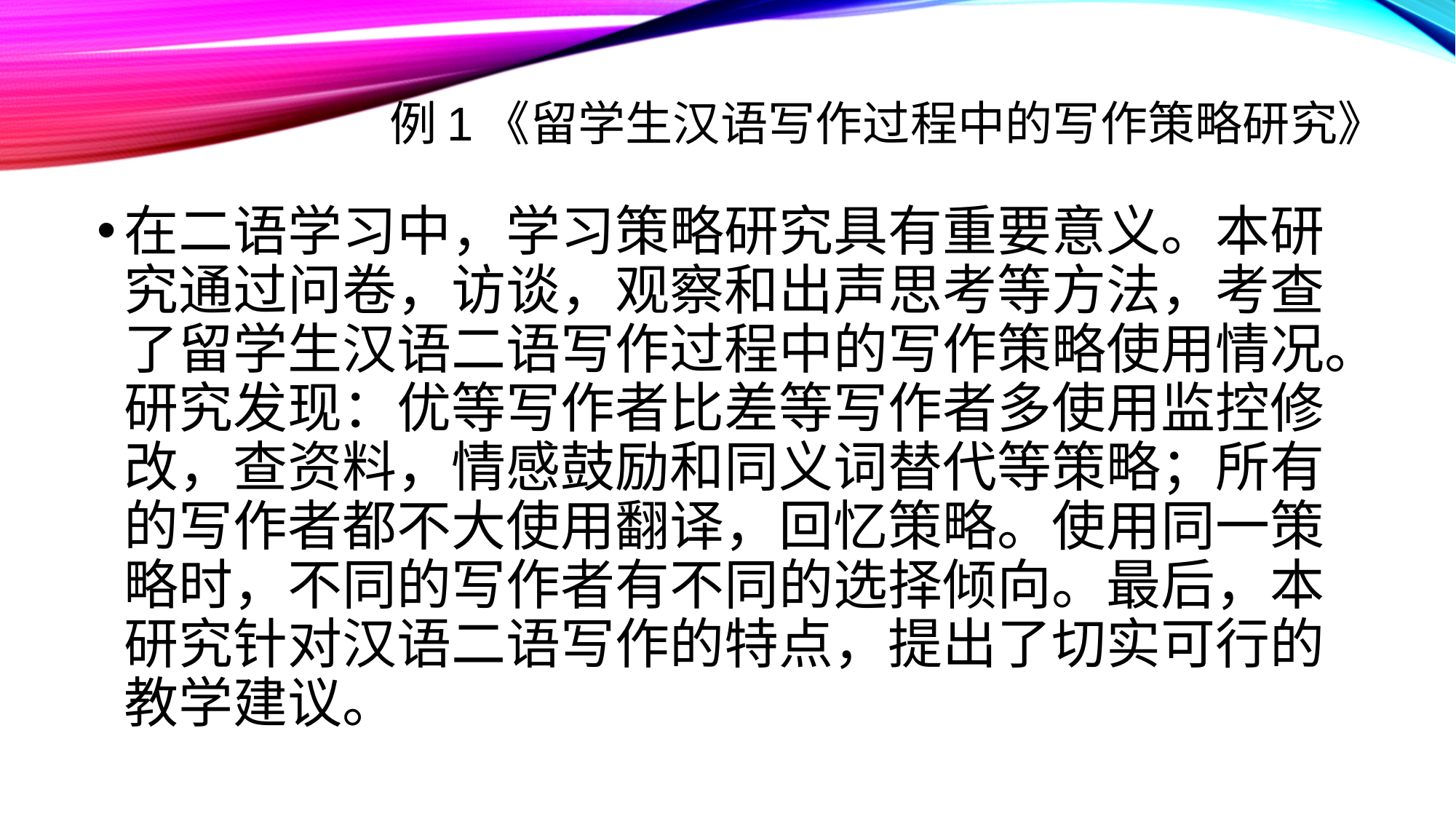

# 例1《留学生汉语写作过程中的写作策略研究》
在二语学习中，学习策略研究具有重要意义。本研究通过问卷，访谈，观察和出声思考等方法，考查了留学生汉语二语写作过程中的写作策略使用情况。研究发现：优等写作者比差等写作者多使用监控修改，查资料，情感鼓励和同义词替代等策略；所有的写作者都不大使用翻译，回忆策略。使用同一策略时，不同的写作者有不同的选择倾向。最后，本研究针对汉语二语写作的特点，提出了切实可行的教学建议。